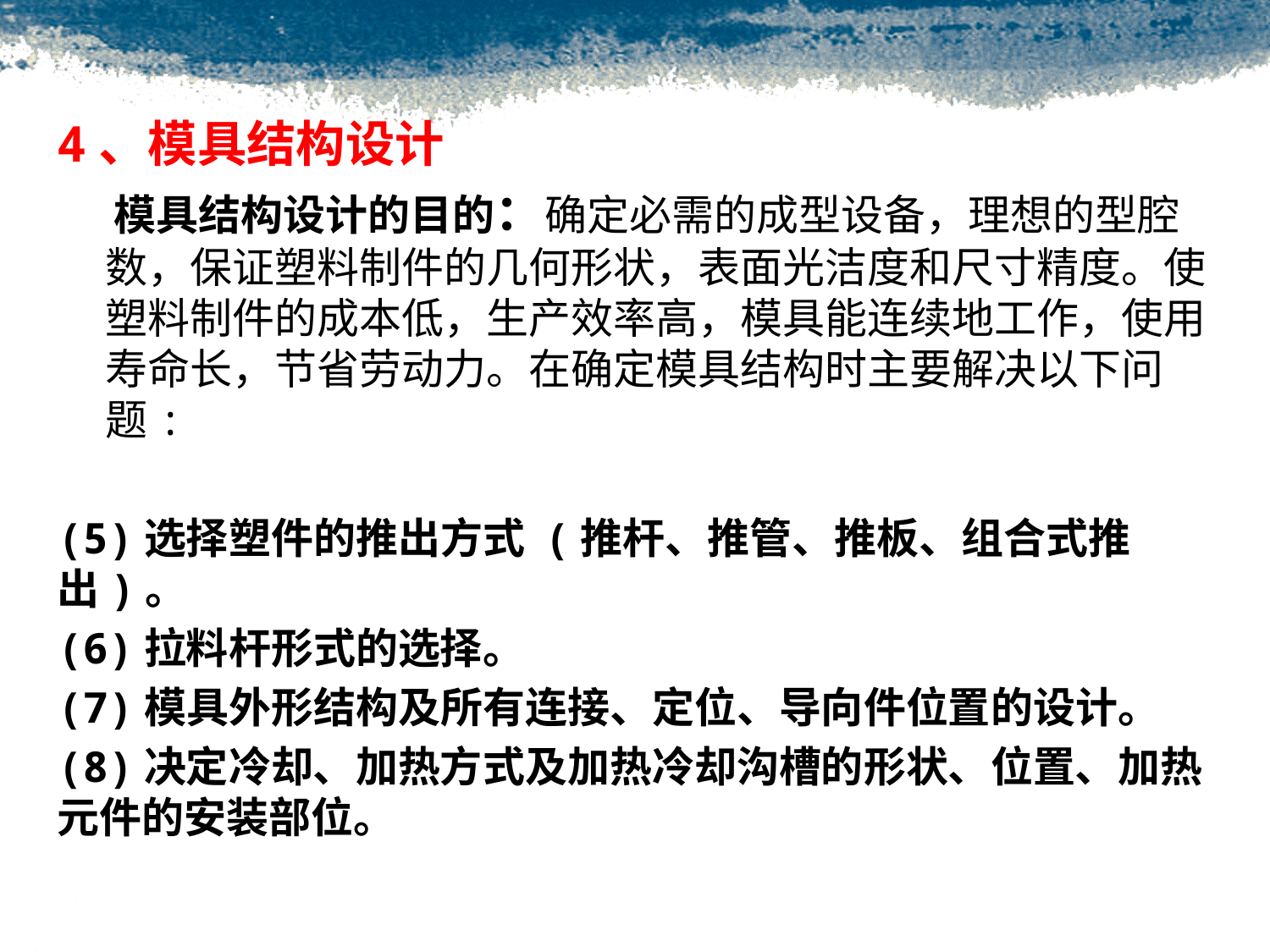

4、模具结构设计
    模具结构设计的目的：确定必需的成型设备，理想的型腔数，保证塑料制件的几何形状，表面光洁度和尺寸精度。使塑料制件的成本低，生产效率高，模具能连续地工作，使用寿命长，节省劳动力。在确定模具结构时主要解决以下问题:

(5)选择塑件的推出方式 (推杆、推管、推板、组合式推出)。
(6)拉料杆形式的选择。
(7)模具外形结构及所有连接、定位、导向件位置的设计。
(8)决定冷却、加热方式及加热冷却沟槽的形状、位置、加热元件的安装部位。